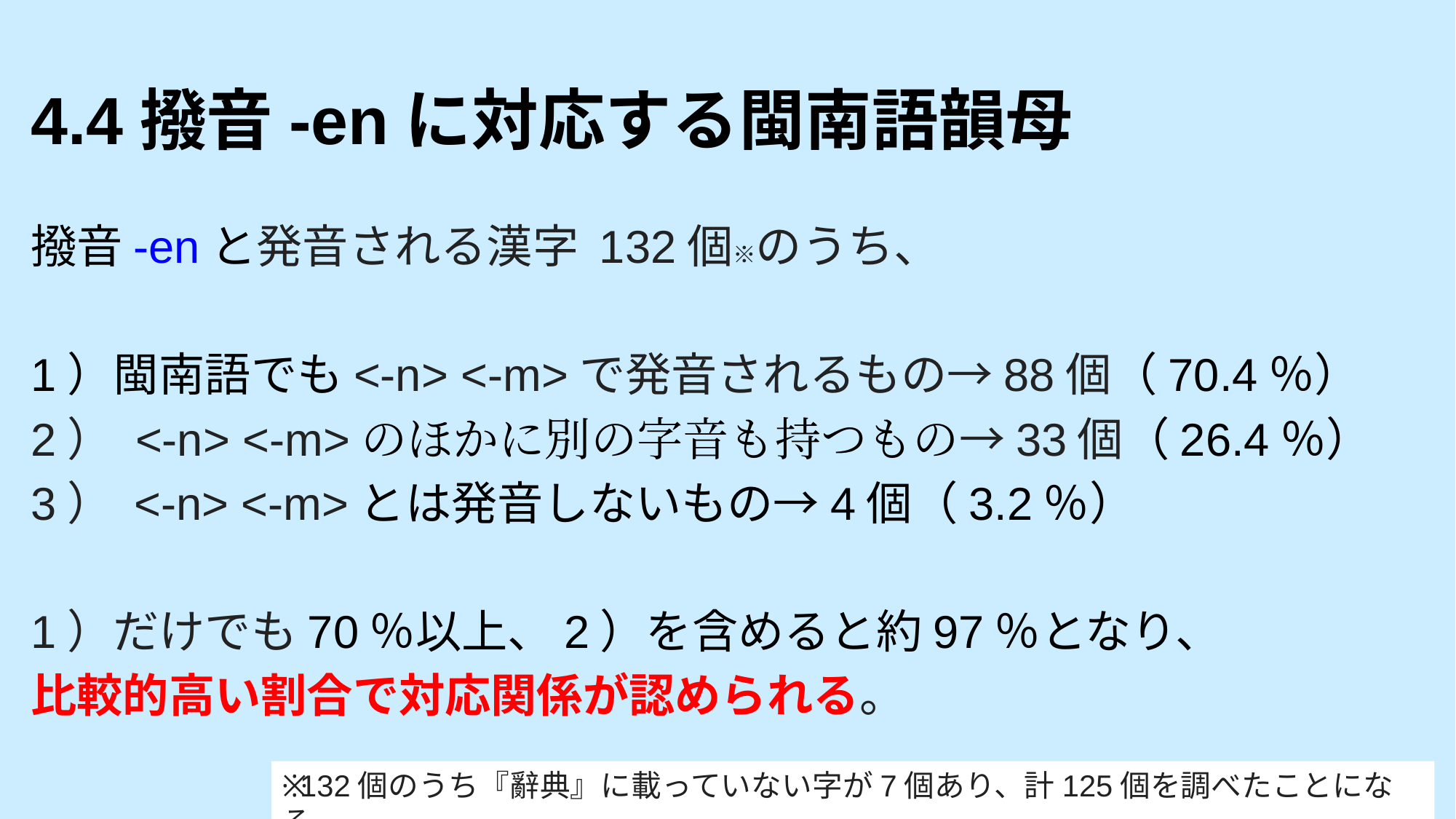

# 4.4撥音-enに対応する閩南語韻母
撥音-enと発音される漢字 132個※のうち、

1）閩南語でも<-n> <-m>で発音されるもの→88個（70.4％）
2） <-n> <-m>のほかに別の字音も持つもの→33個（26.4％）
3） <-n> <-m>とは発音しないもの→4個（3.2％）

1）だけでも70％以上、2）を含めると約97％となり、
比較的高い割合で対応関係が認められる。
※132個のうち『辭典』に載っていない字が7個あり、計125個を調べたことになる。